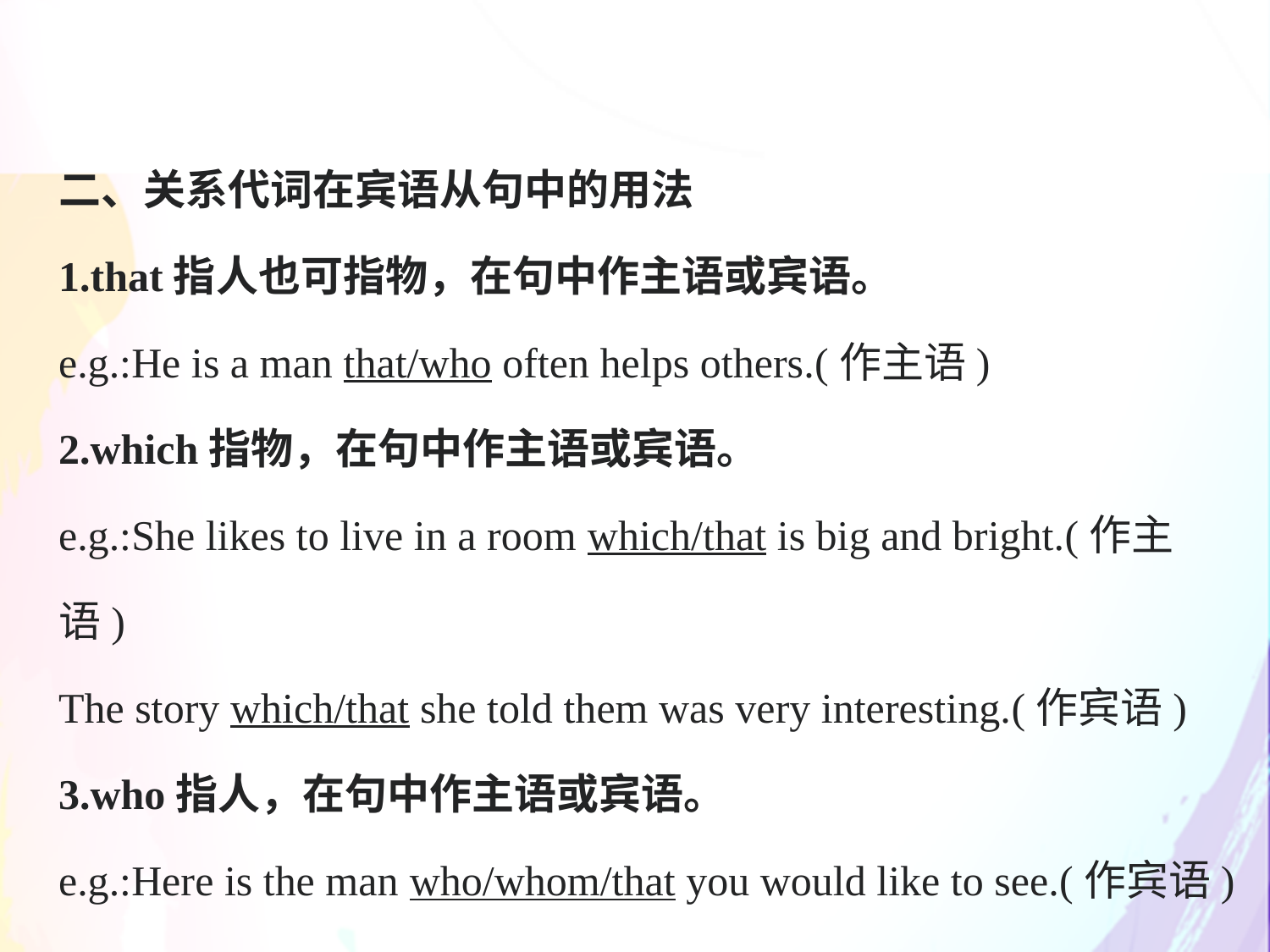

二、关系代词在宾语从句中的用法
1.that指人也可指物，在句中作主语或宾语。
e.g.:He is a man that/who often helps others.(作主语)
2.which指物，在句中作主语或宾语。
e.g.:She likes to live in a room which/that is big and bright.(作主语)
The story which/that she told them was very interesting.(作宾语)
3.who指人，在句中作主语或宾语。
e.g.:Here is the man who/whom/that you would like to see.(作宾语)